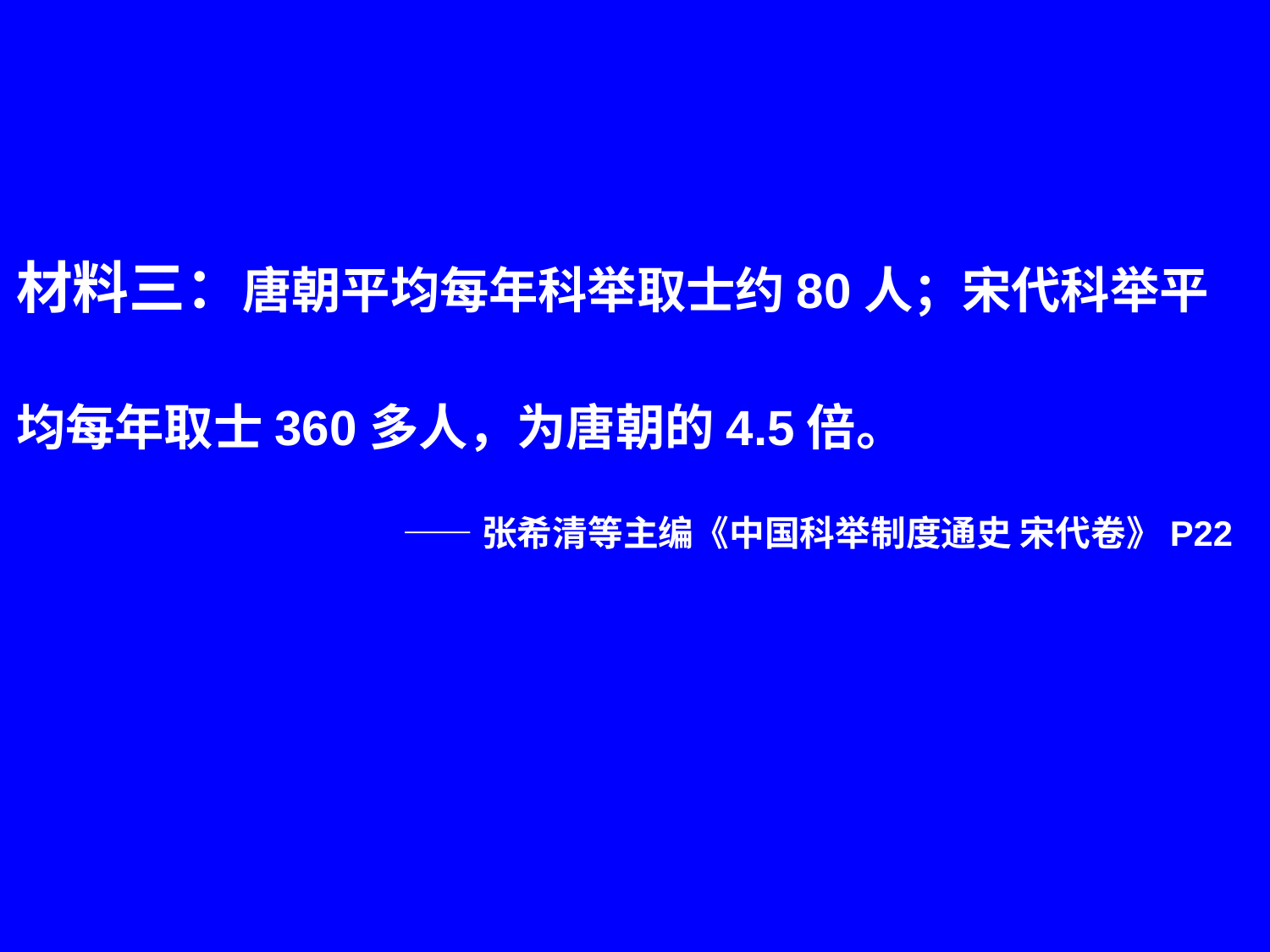

材料三：唐朝平均每年科举取士约80人；宋代科举平均每年取士360多人，为唐朝的4.5倍。
——张希清等主编《中国科举制度通史 宋代卷》P22